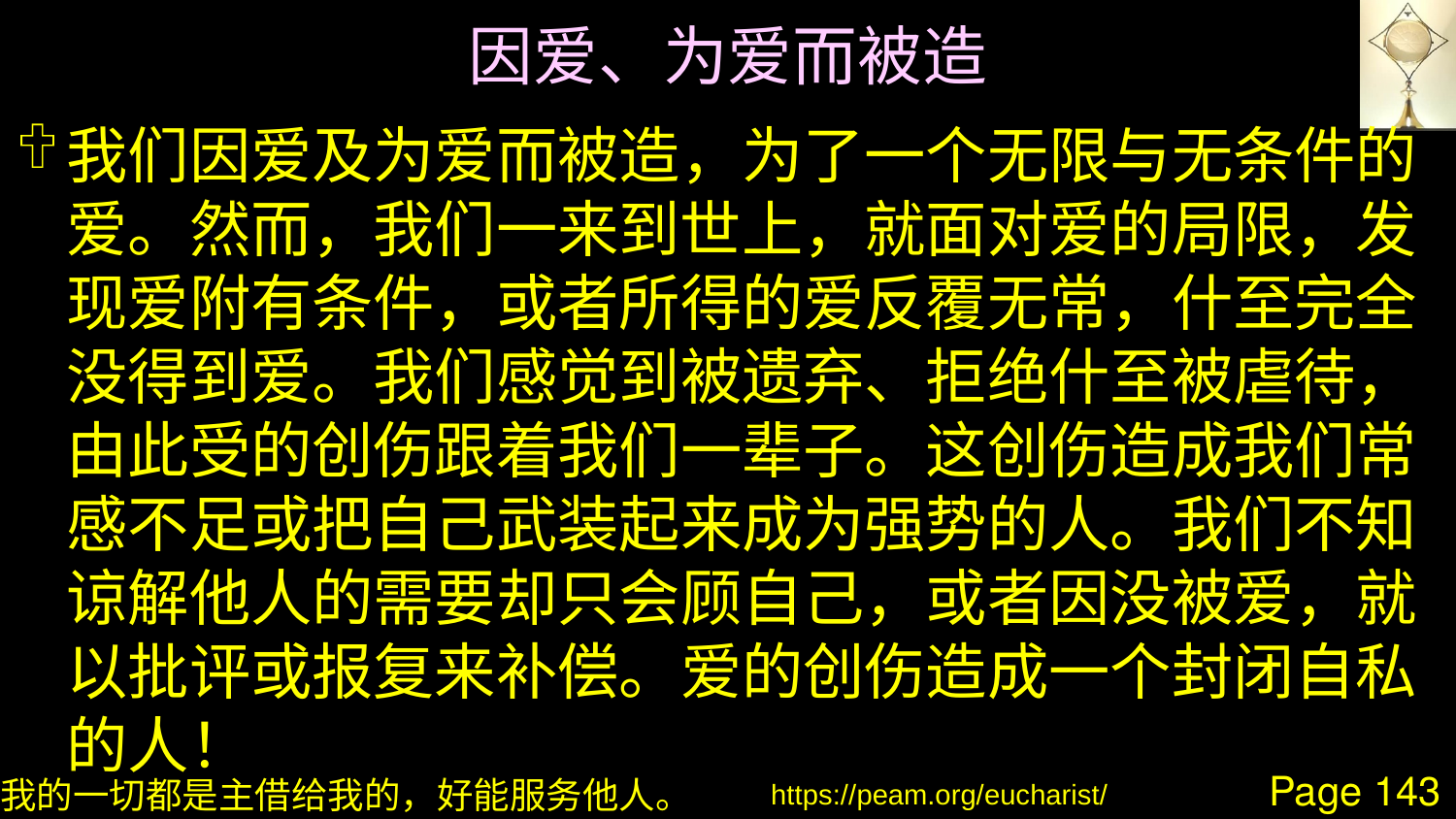

# 因爱、为爱而被造
我们因爱及为爱而被造，为了一个无限与无条件的爱。然而，我们一来到世上，就面对爱的局限，发现爱附有条件，或者所得的爱反覆无常，什至完全没得到爱。我们感觉到被遗弃、拒绝什至被虐待，由此受的创伤跟着我们一辈子。这创伤造成我们常感不足或把自己武装起来成为强势的人。我们不知谅解他人的需要却只会顾自己，或者因没被爱，就以批评或报复来补偿。爱的创伤造成一个封闭自私的人！